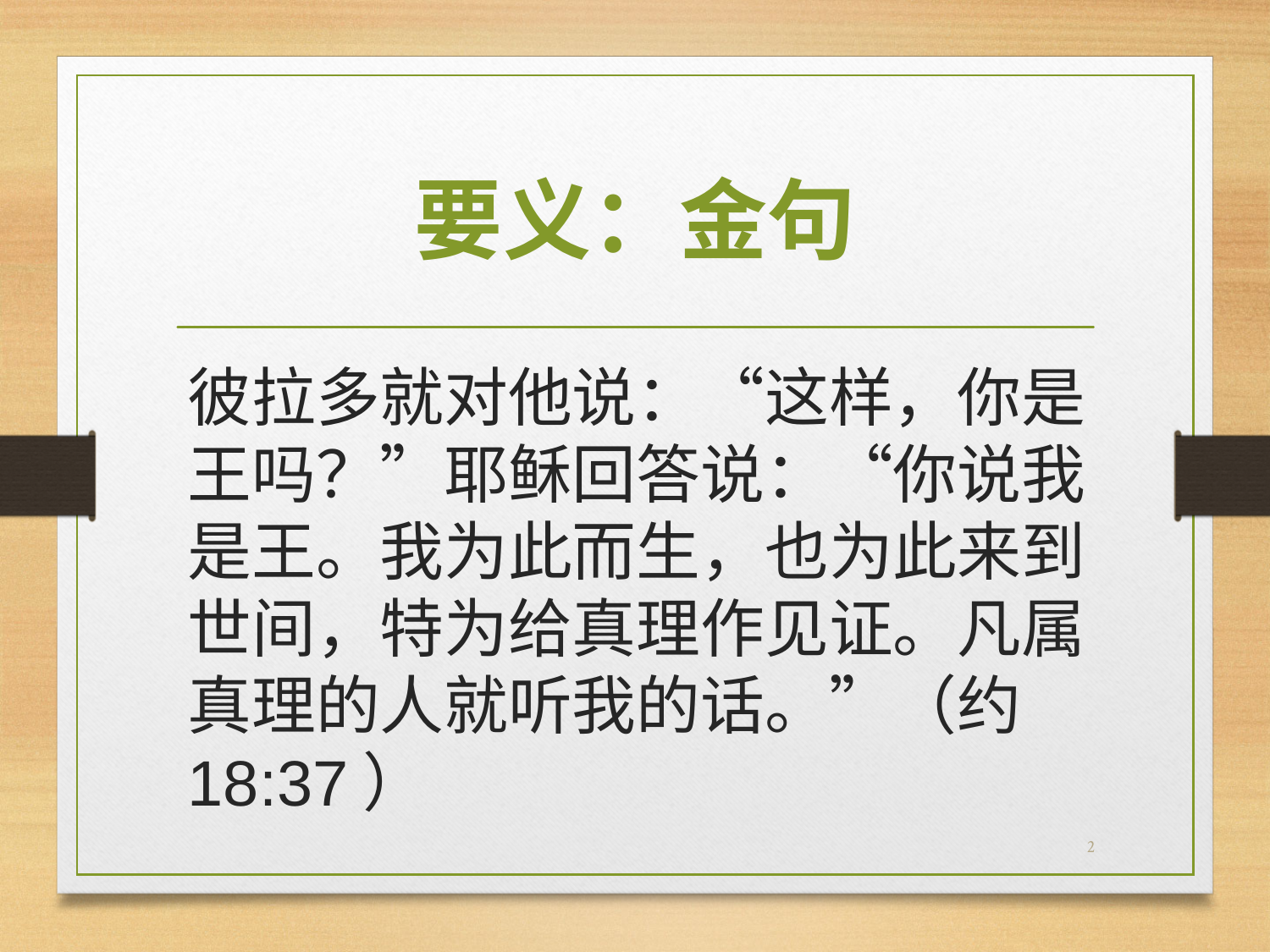

# 要义：金句
彼拉多就对他说：“这样，你是王吗？”耶稣回答说：“你说我是王。我为此而生，也为此来到世间，特为给真理作见证。凡属真理的人就听我的话。”（约18:37）
2